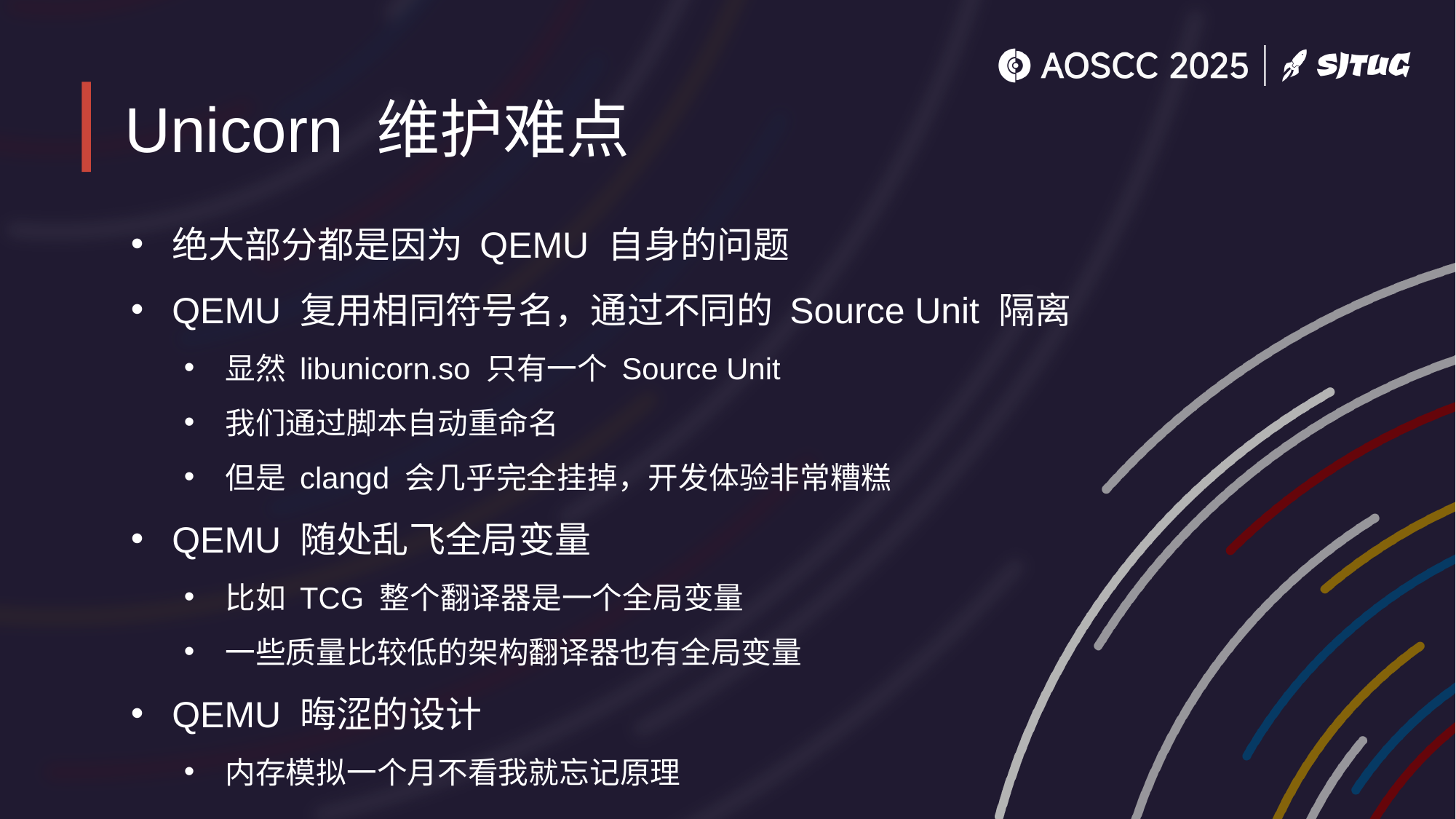

# Unicorn 维护难点
绝大部分都是因为 QEMU 自身的问题
QEMU 复用相同符号名，通过不同的 Source Unit 隔离
显然 libunicorn.so 只有一个 Source Unit
我们通过脚本自动重命名
但是 clangd 会几乎完全挂掉，开发体验非常糟糕
QEMU 随处乱飞全局变量
比如 TCG 整个翻译器是一个全局变量
一些质量比较低的架构翻译器也有全局变量
QEMU 晦涩的设计
内存模拟一个月不看我就忘记原理